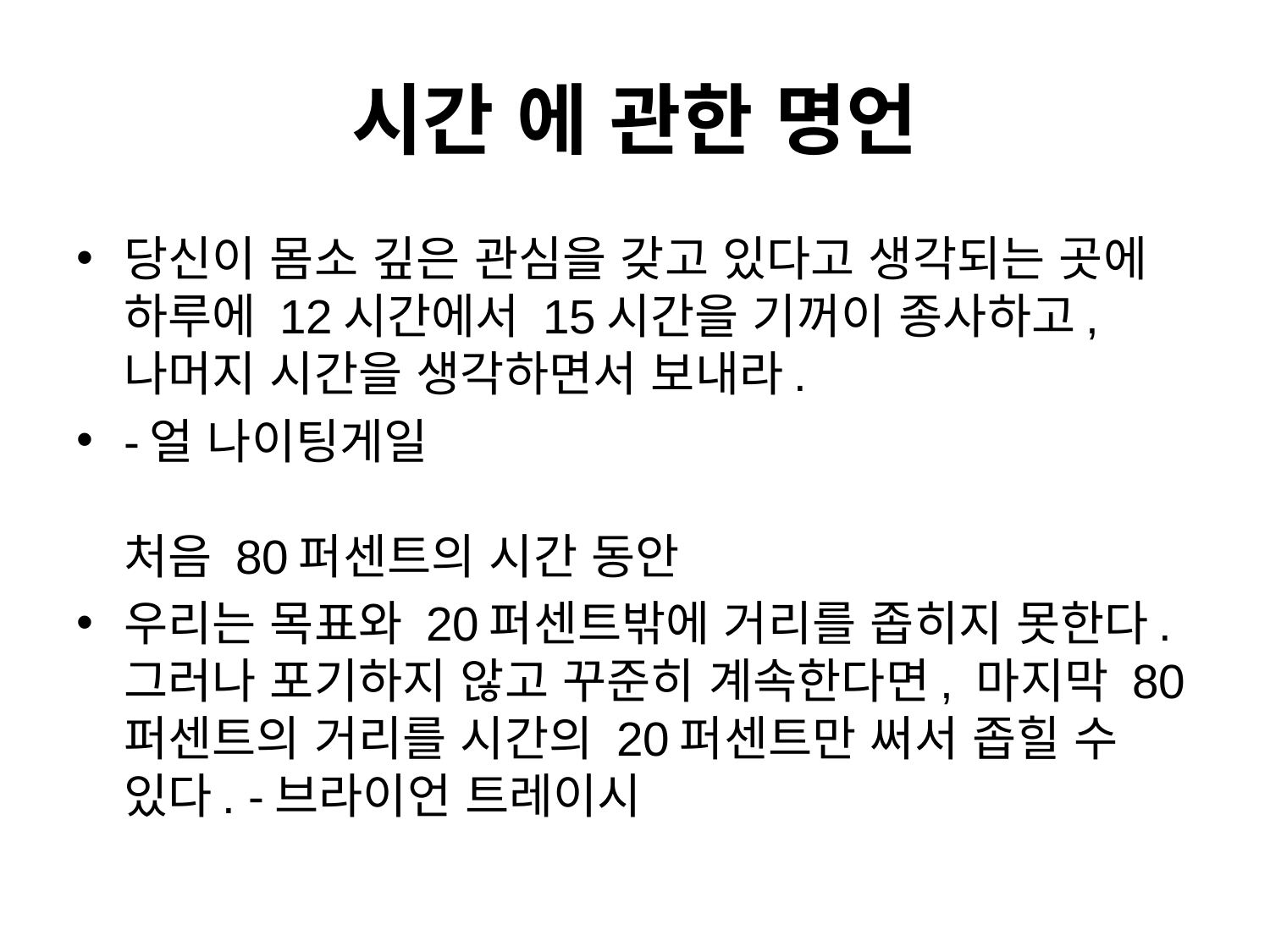

# 시간 에 관한 명언
당신이 몸소 깊은 관심을 갖고 있다고 생각되는 곳에 하루에 12시간에서 15시간을 기꺼이 종사하고,
나머지 시간을 생각하면서 보내라.
-얼 나이팅게일
처음 80퍼센트의 시간 동안
우리는 목표와 20퍼센트밖에 거리를 좁히지 못한다.
그러나 포기하지 않고 꾸준히 계속한다면, 마지막 80퍼센트의 거리를 시간의 20퍼센트만 써서 좁힐 수 있다. -브라이언 트레이시